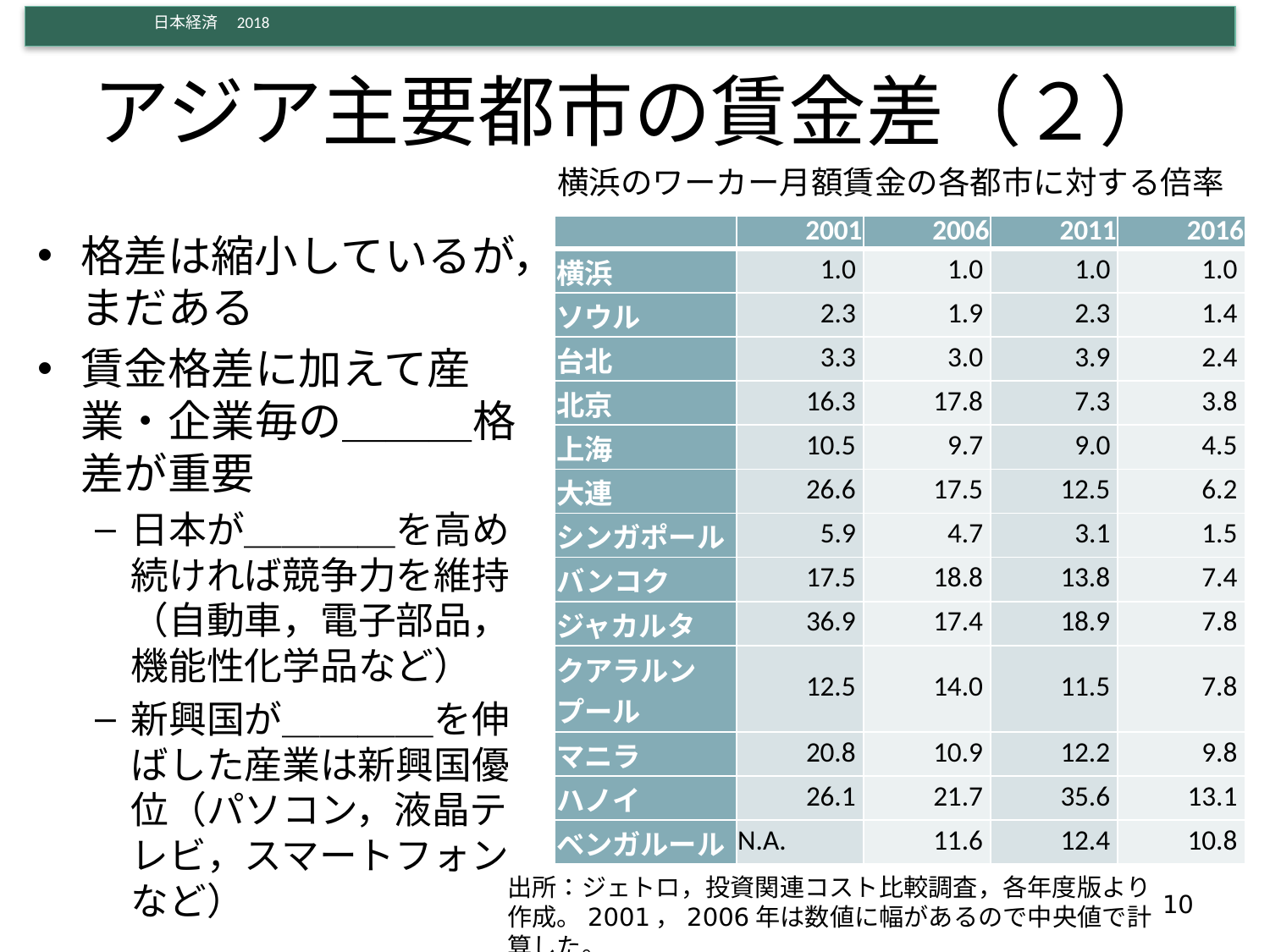

# アジア主要都市の賃金差（２）
横浜のワーカー月額賃金の各都市に対する倍率
|  | 2001 | 2006 | 2011 | 2016 |
| --- | --- | --- | --- | --- |
| 横浜 | 1.0 | 1.0 | 1.0 | 1.0 |
| ソウル | 2.3 | 1.9 | 2.3 | 1.4 |
| 台北 | 3.3 | 3.0 | 3.9 | 2.4 |
| 北京 | 16.3 | 17.8 | 7.3 | 3.8 |
| 上海 | 10.5 | 9.7 | 9.0 | 4.5 |
| 大連 | 26.6 | 17.5 | 12.5 | 6.2 |
| シンガポール | 5.9 | 4.7 | 3.1 | 1.5 |
| バンコク | 17.5 | 18.8 | 13.8 | 7.4 |
| ジャカルタ | 36.9 | 17.4 | 18.9 | 7.8 |
| クアラルンプール | 12.5 | 14.0 | 11.5 | 7.8 |
| マニラ | 20.8 | 10.9 | 12.2 | 9.8 |
| ハノイ | 26.1 | 21.7 | 35.6 | 13.1 |
| ベンガルール | N.A. | 11.6 | 12.4 | 10.8 |
格差は縮小しているが，まだある
賃金格差に加えて産業・企業毎の＿＿＿格差が重要
日本が＿＿＿＿を高め続ければ競争力を維持（自動車，電子部品，機能性化学品など）
新興国が＿＿＿＿を伸ばした産業は新興国優位（パソコン，液晶テレビ，スマートフォンなど）

出所：ジェトロ，投資関連コスト比較調査，各年度版より作成。2001，2006年は数値に幅があるので中央値で計算した。
10